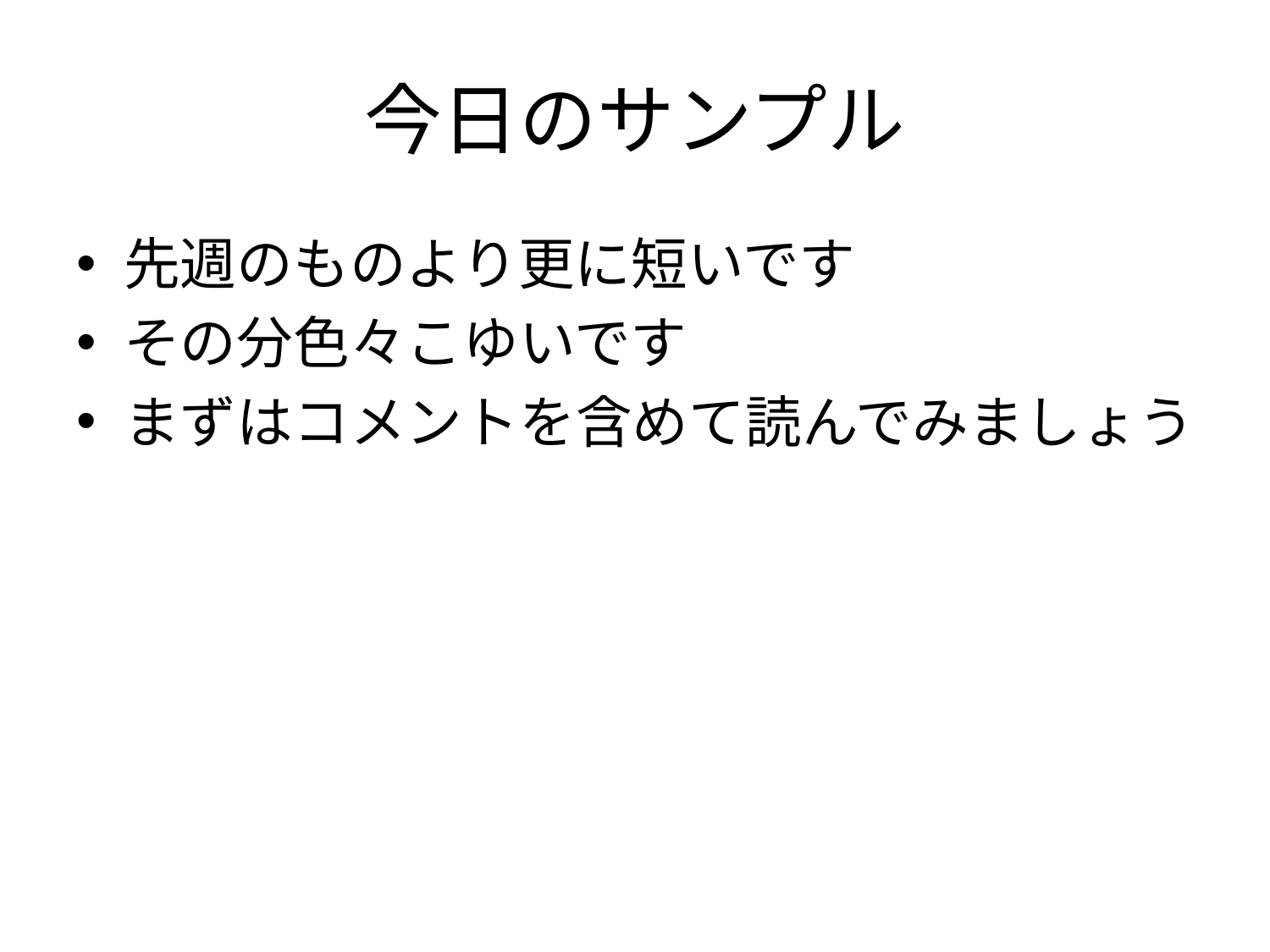

# 今日のサンプル
先週のものより更に短いです
その分色々こゆいです
まずはコメントを含めて読んでみましょう